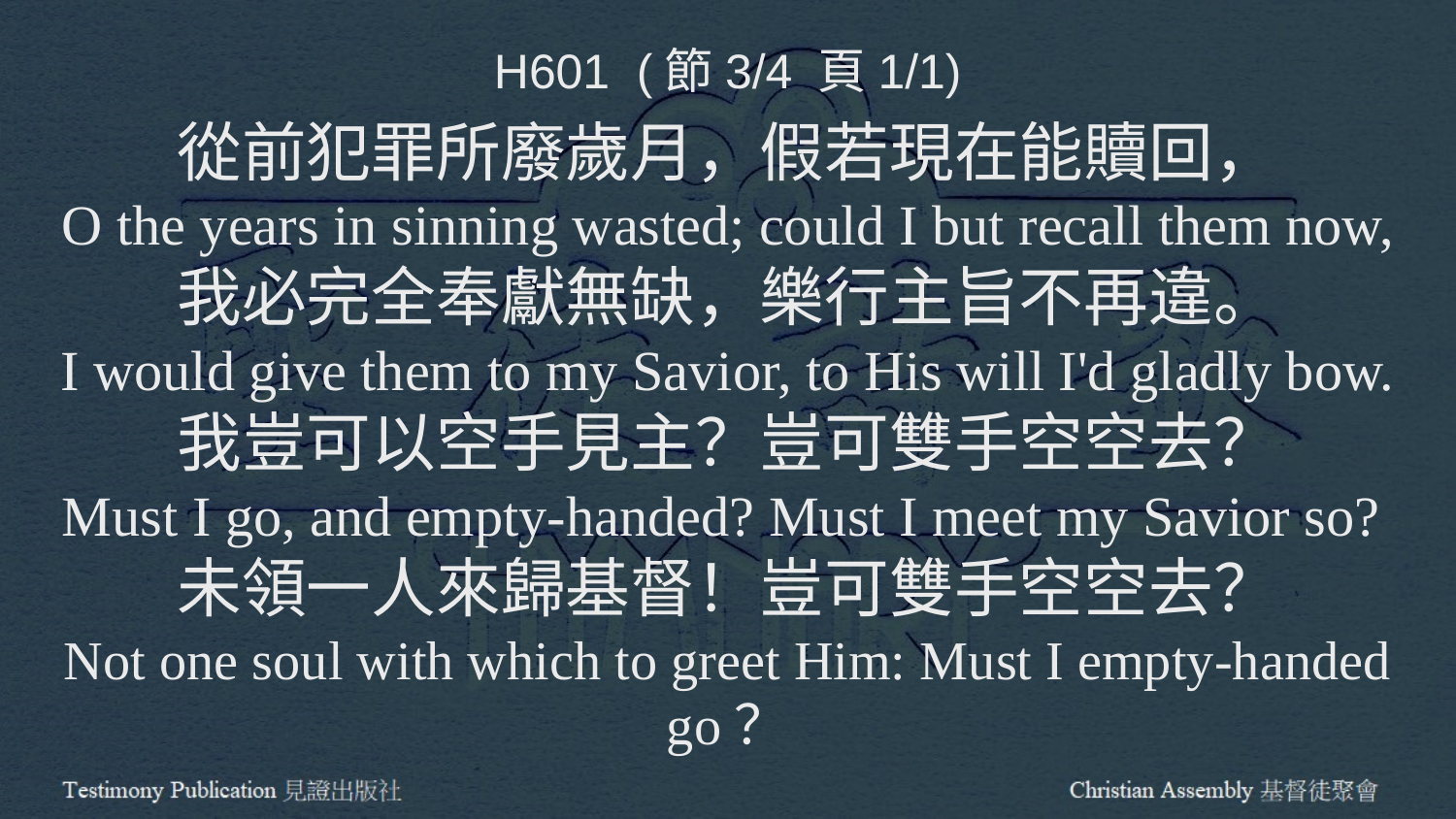

H601  (節3/4 頁1/1)
從前犯罪所廢歲月，假若現在能贖回，
O the years in sinning wasted; could I but recall them now,
我必完全奉獻無缺，樂行主旨不再違。
I would give them to my Savior, to His will I'd gladly bow.
我豈可以空手見主？豈可雙手空空去？
Must I go, and empty-handed? Must I meet my Savior so?
未領一人來歸基督！豈可雙手空空去？
Not one soul with which to greet Him: Must I empty-handed go？